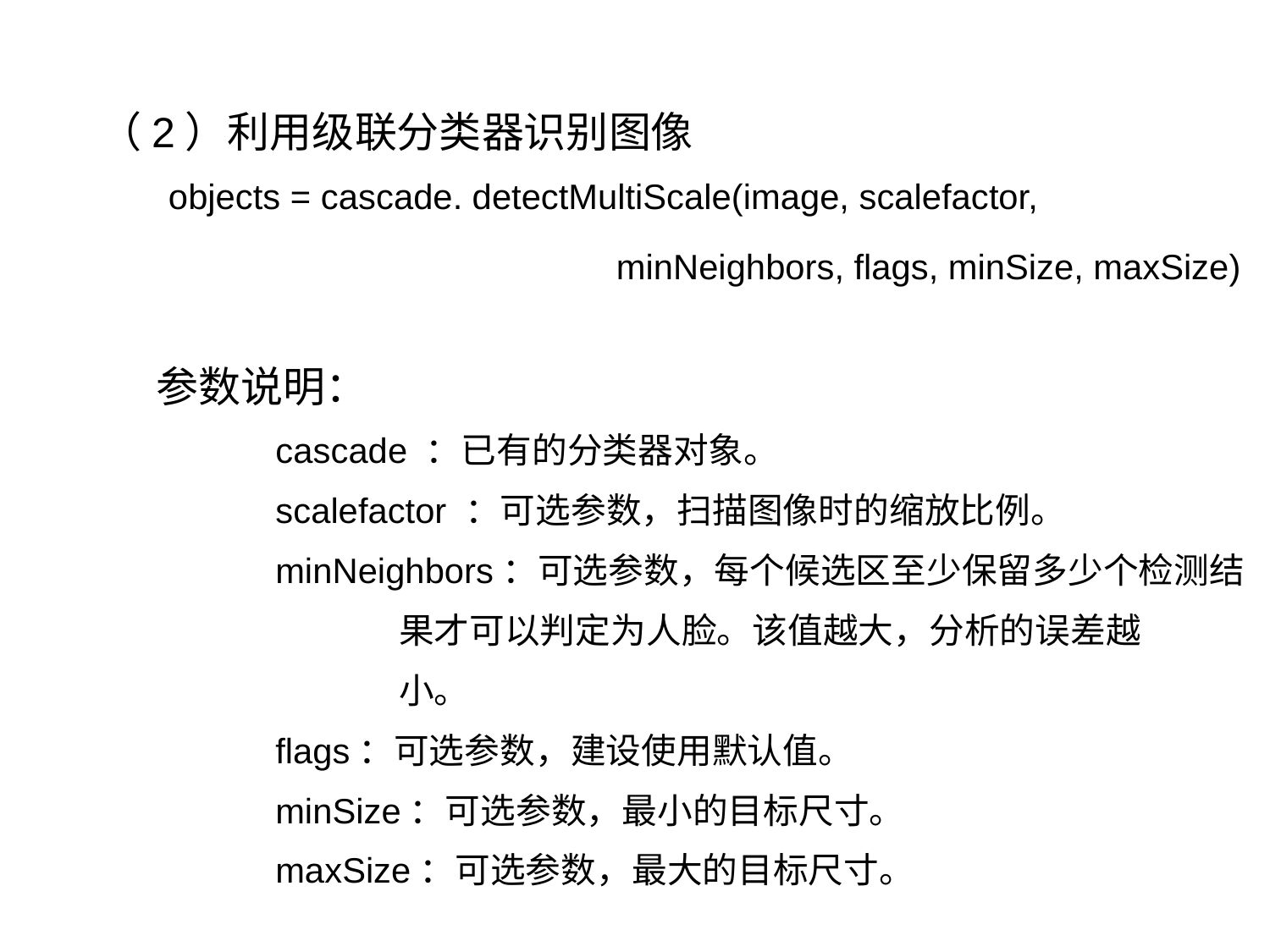

（2）利用级联分类器识别图像
               objects = cascade. detectMultiScale(image, scalefactor,
                                                             minNeighbors, flags, minSize, maxSize)
             参数说明：
                          cascade ：已有的分类器对象。
                          scalefactor ：可选参数，扫描图像时的缩放比例。
                          minNeighbors：可选参数，每个候选区至少保留多少个检测结
                                               果才可以判定为人脸。该值越大，分析的误差越
                                               小。
                          flags：可选参数，建设使用默认值。
                          minSize：可选参数，最小的目标尺寸。
                          maxSize：可选参数，最大的目标尺寸。